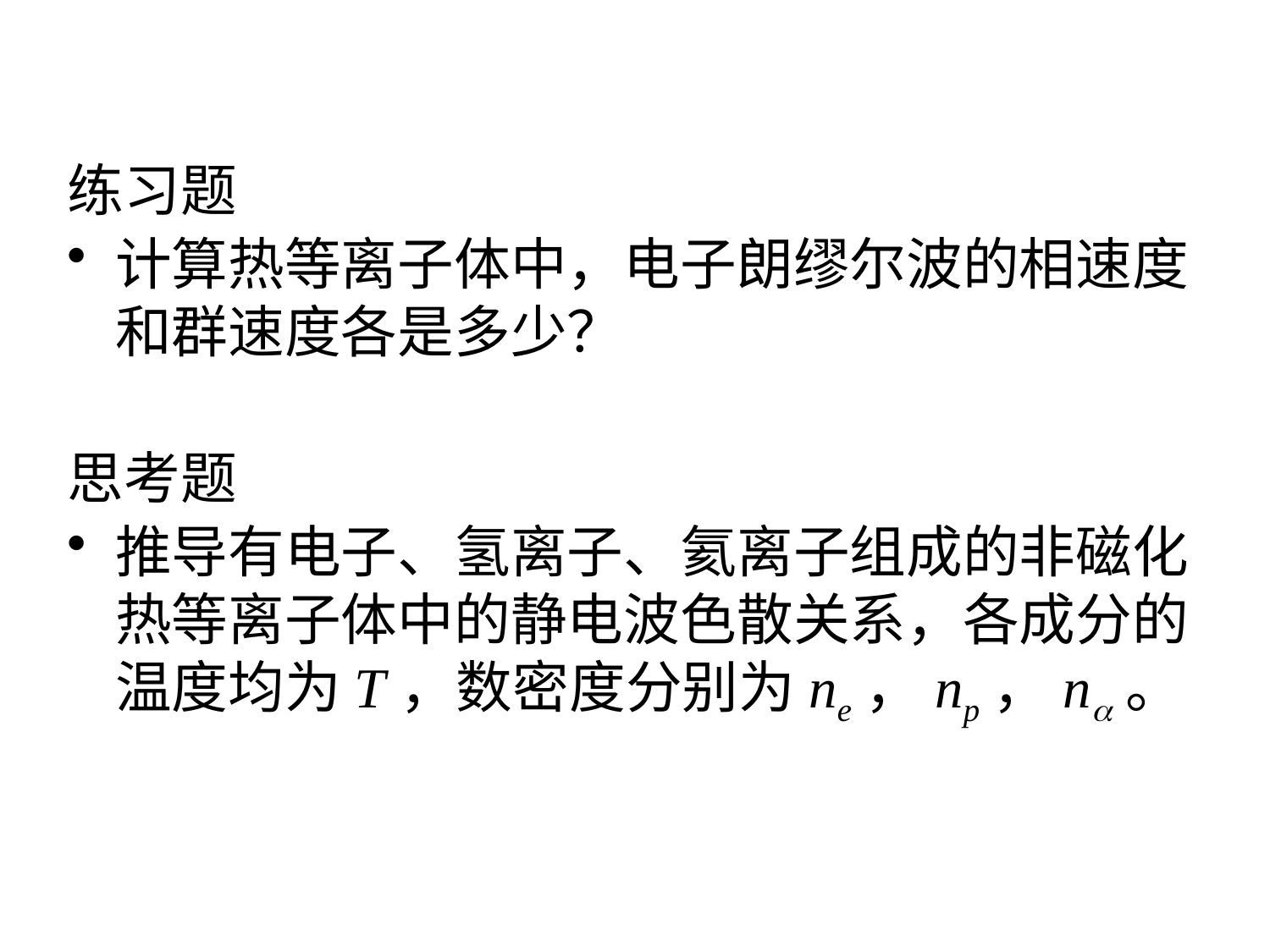

练习题
计算热等离子体中，电子朗缪尔波的相速度和群速度各是多少？

思考题
推导有电子、氢离子、氦离子组成的非磁化热等离子体中的静电波色散关系，各成分的温度均为T，数密度分别为ne，np，nα。